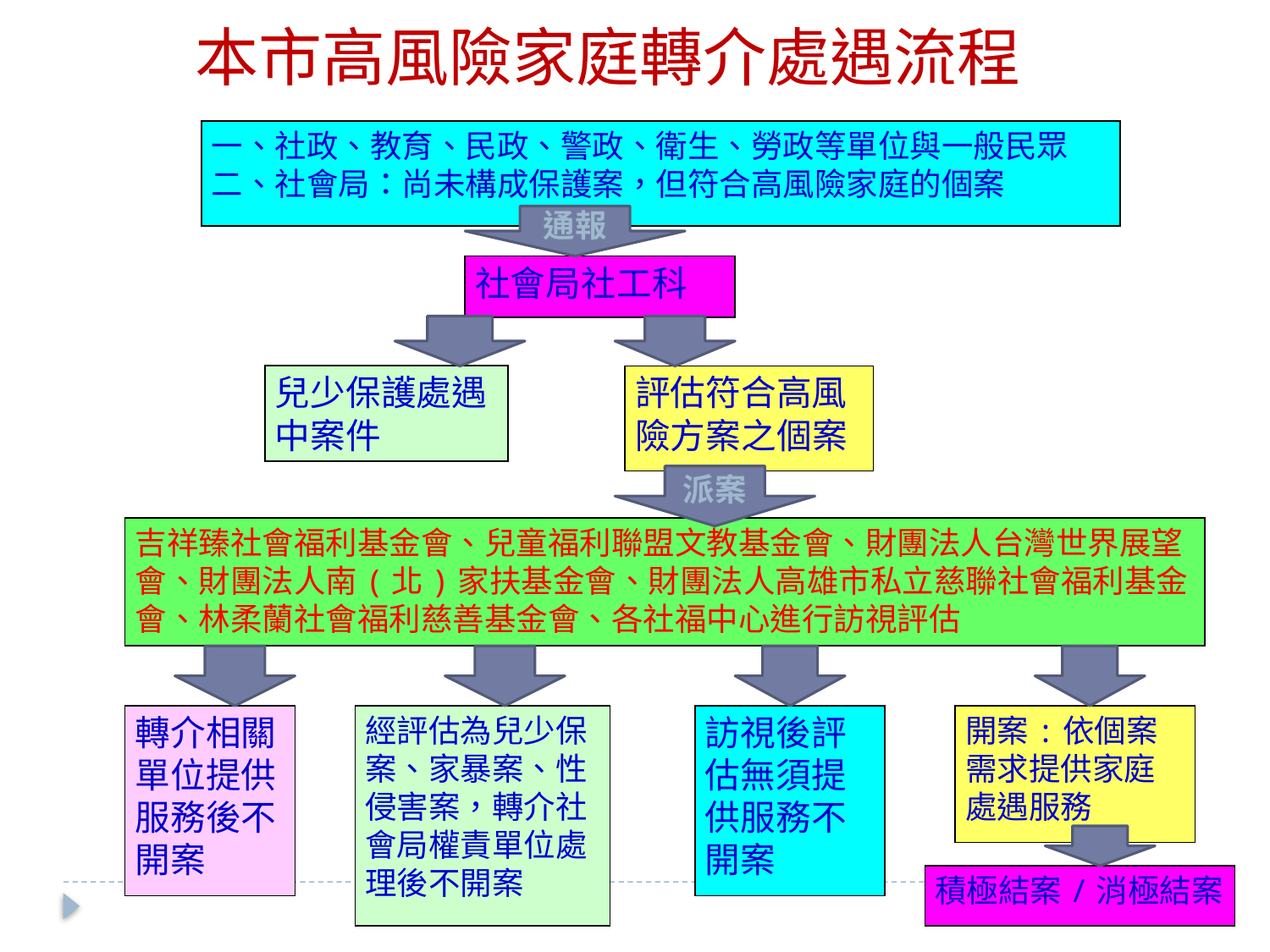

本市高風險家庭轉介處遇流程

一、社政、教育、民政、警政、衛生、勞政等單位與一般民眾
二、社會局：尚未構成保護案，但符合高風險家庭的個案

社會局社工科

兒少保護處遇中案件
評估符合高風險方案之個案

吉祥臻社會福利基金會、兒童福利聯盟文教基金會、財團法人台灣世界展望會、財團法人南(北)家扶基金會、財團法人高雄市私立慈聯社會福利基金會、林柔蘭社會福利慈善基金會、各社福中心進行訪視評估
轉介相關單位提供服務後不開案
經評估為兒少保案、家暴案、性侵害案，轉介社會局權責單位處理後不開案

訪視後評估無須提供服務不開案
開案:依個案需求提供家庭處遇服務
通報

派案

積極結案/消極結案